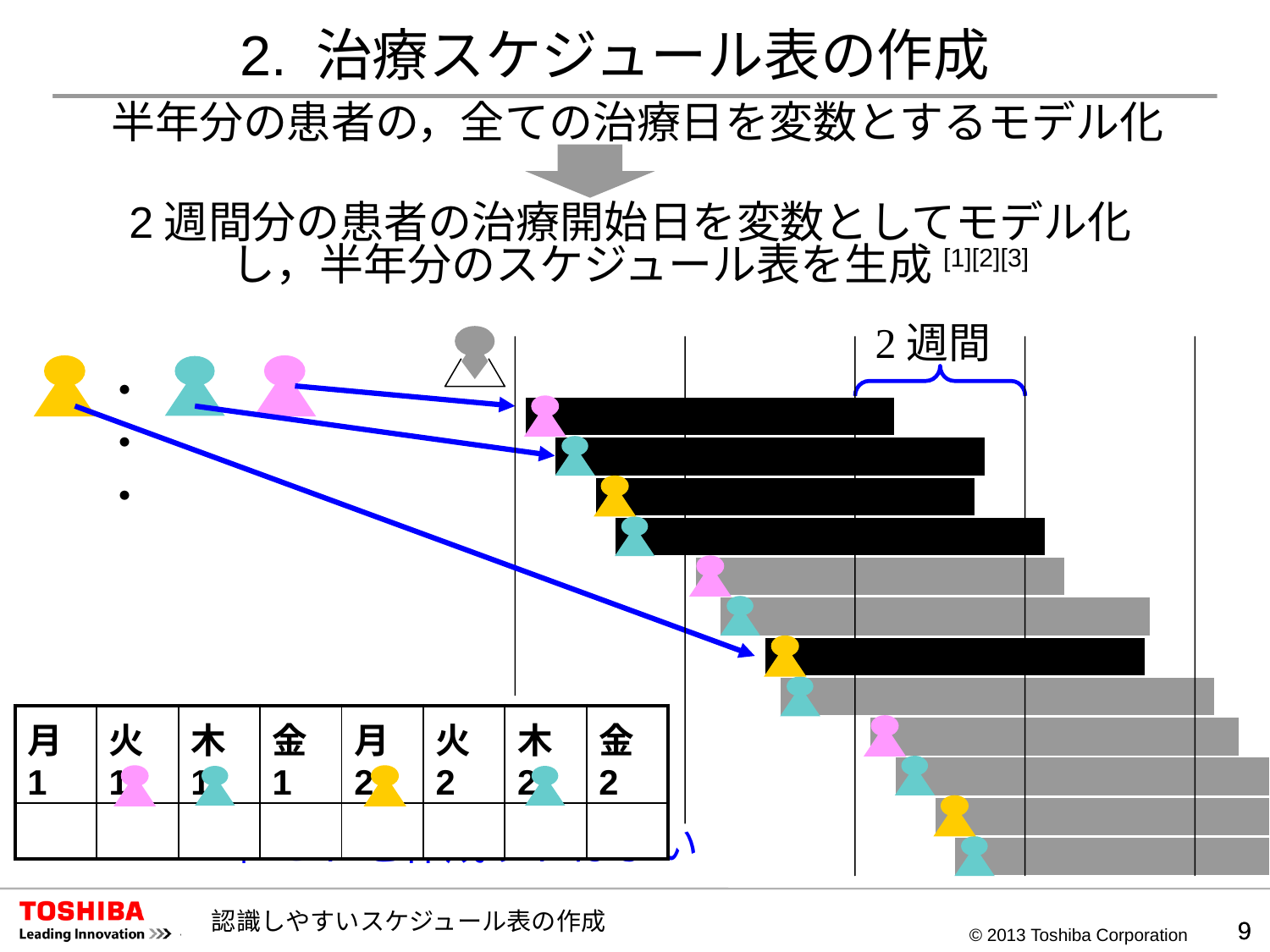

2. 治療スケジュール表の作成
半年分の患者の，全ての治療日を変数とするモデル化

2週間分の患者の治療開始日を変数としてモデル化し，半年分のスケジュール表を生成[1][2][3]

2週間

・・・

| 月1 | 火1 | 木1 | 金1 | 月2 | 火2 | 木2 | 金2 |
| --- | --- | --- | --- | --- | --- | --- | --- |
|  |  |  |  |  |  |  |  |

↑これを作成すればよい

認識しやすいスケジュール表の作成